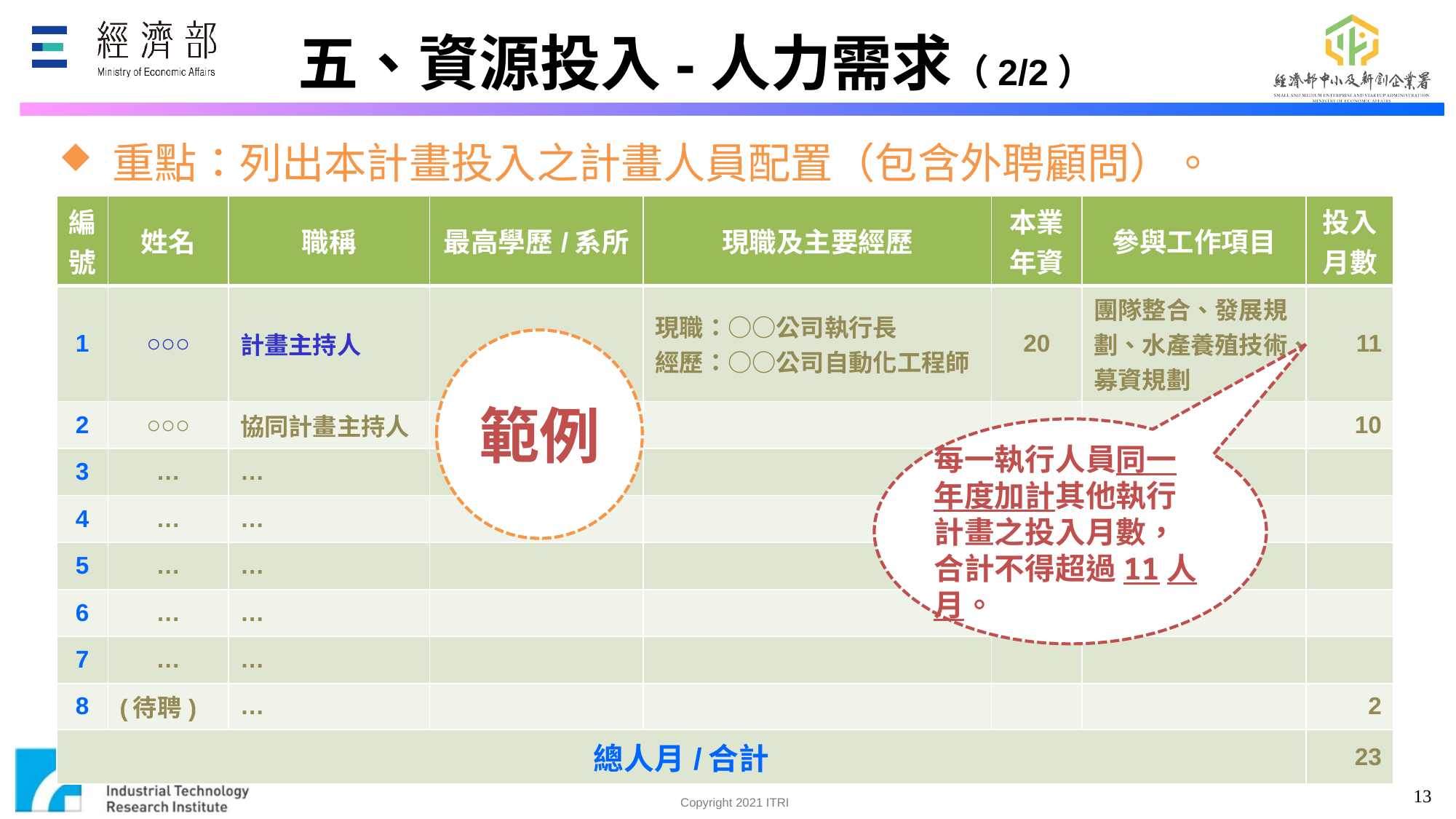

五、資源投入-人力需求（2/2）
重點：列出本計畫投入之計畫人員配置（包含外聘顧問）。
| 編號 | 姓名 | 職稱 | 最高學歷/系所 | 現職及主要經歷 | 本業年資 | 參與工作項目 | 投入月數 |
| --- | --- | --- | --- | --- | --- | --- | --- |
| 1 | ○○○ | 計畫主持人 |  | 現職：○○公司執行長 經歷：○○公司自動化工程師 | 20 | 團隊整合、發展規劃、水產養殖技術、募資規劃 | 11 |
| 2 | ○○○ | 協同計畫主持人 |  |  |  |  | 10 |
| 3 | … | … |  |  |  |  |  |
| 4 | … | … |  |  |  |  |  |
| 5 | … | … |  |  |  |  |  |
| 6 | … | … |  |  |  |  |  |
| 7 | … | … |  |  |  |  |  |
| 8 | (待聘) | … |  |  |  |  | 2 |
| 總人月/合計 |  |  |  |  |  |  | 23 |
範例
每一執行人員同一年度加計其他執行計畫之投入月數，合計不得超過11人月。
13